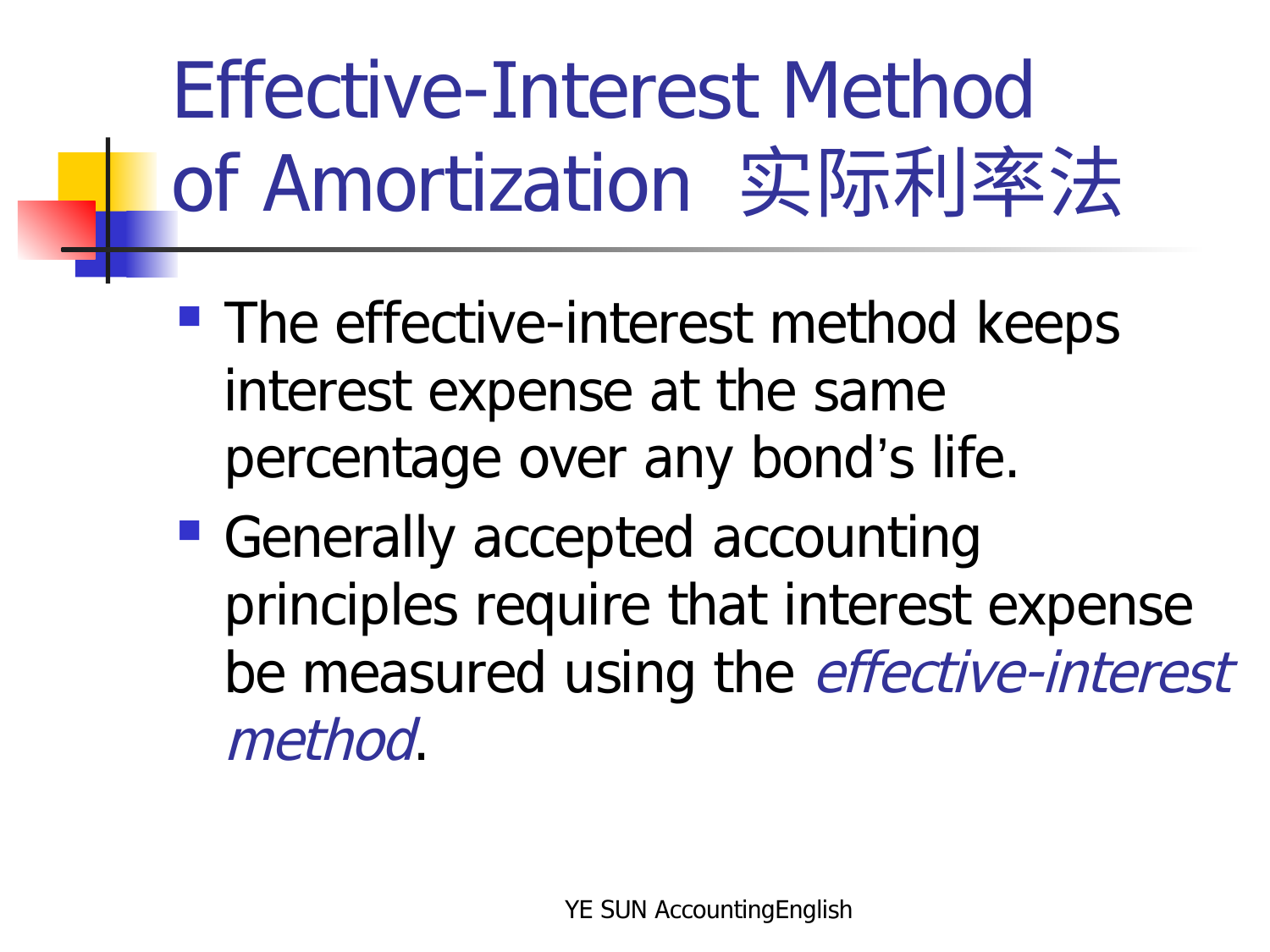

# Effective-Interest Method of Amortization 实际利率法
The effective-interest method keeps interest expense at the same percentage over any bond’s life.
Generally accepted accounting principles require that interest expense be measured using the effective-interest method.
YE SUN AccountingEnglish
46